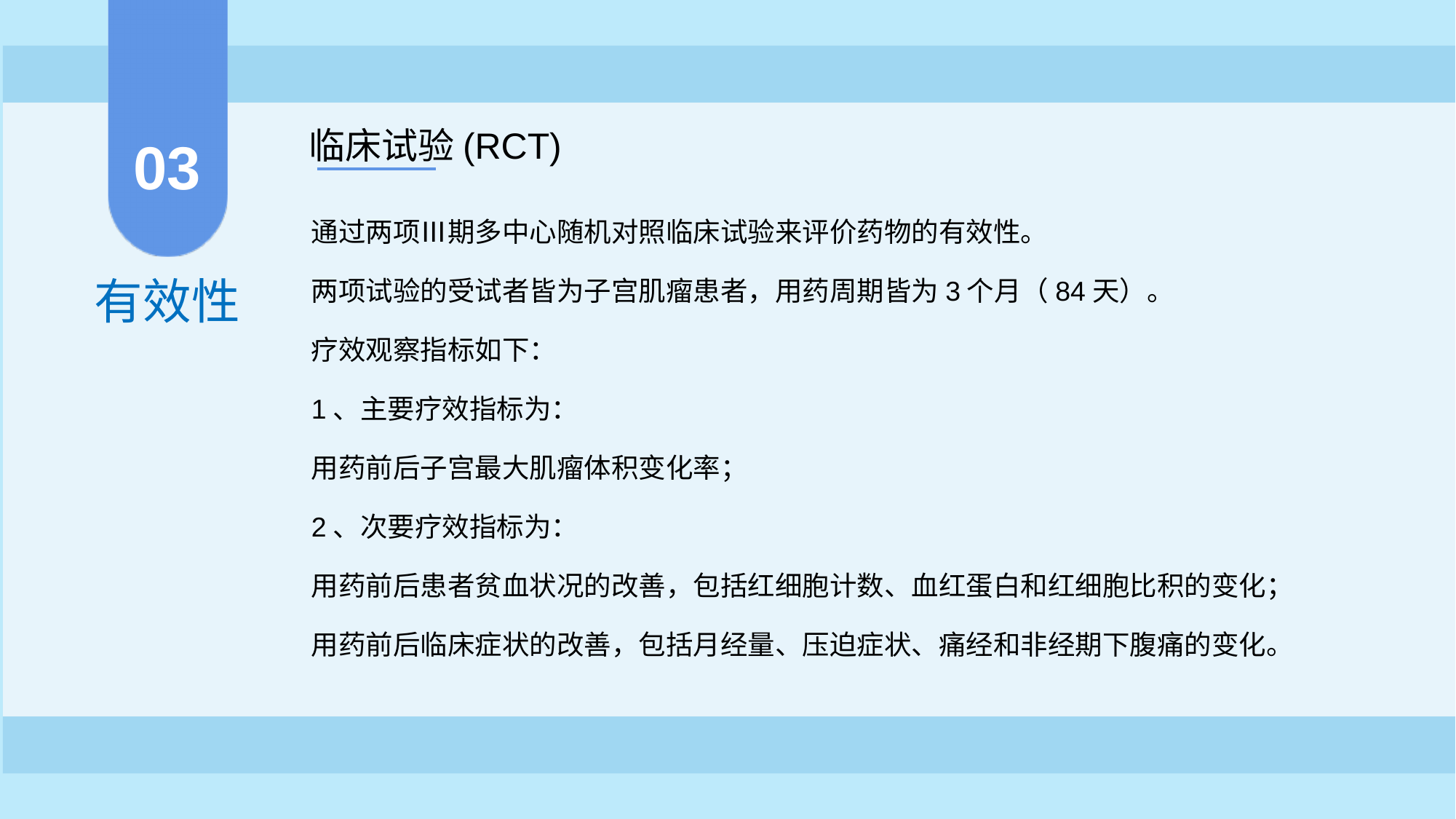

临床试验(RCT)
03
通过两项Ⅲ期多中心随机对照临床试验来评价药物的有效性。
两项试验的受试者皆为子宫肌瘤患者，用药周期皆为3个月（84天）。
疗效观察指标如下：
1、主要疗效指标为：
用药前后子宫最大肌瘤体积变化率；
2、次要疗效指标为：
用药前后患者贫血状况的改善，包括红细胞计数、血红蛋白和红细胞比积的变化；
用药前后临床症状的改善，包括月经量、压迫症状、痛经和非经期下腹痛的变化。
有效性